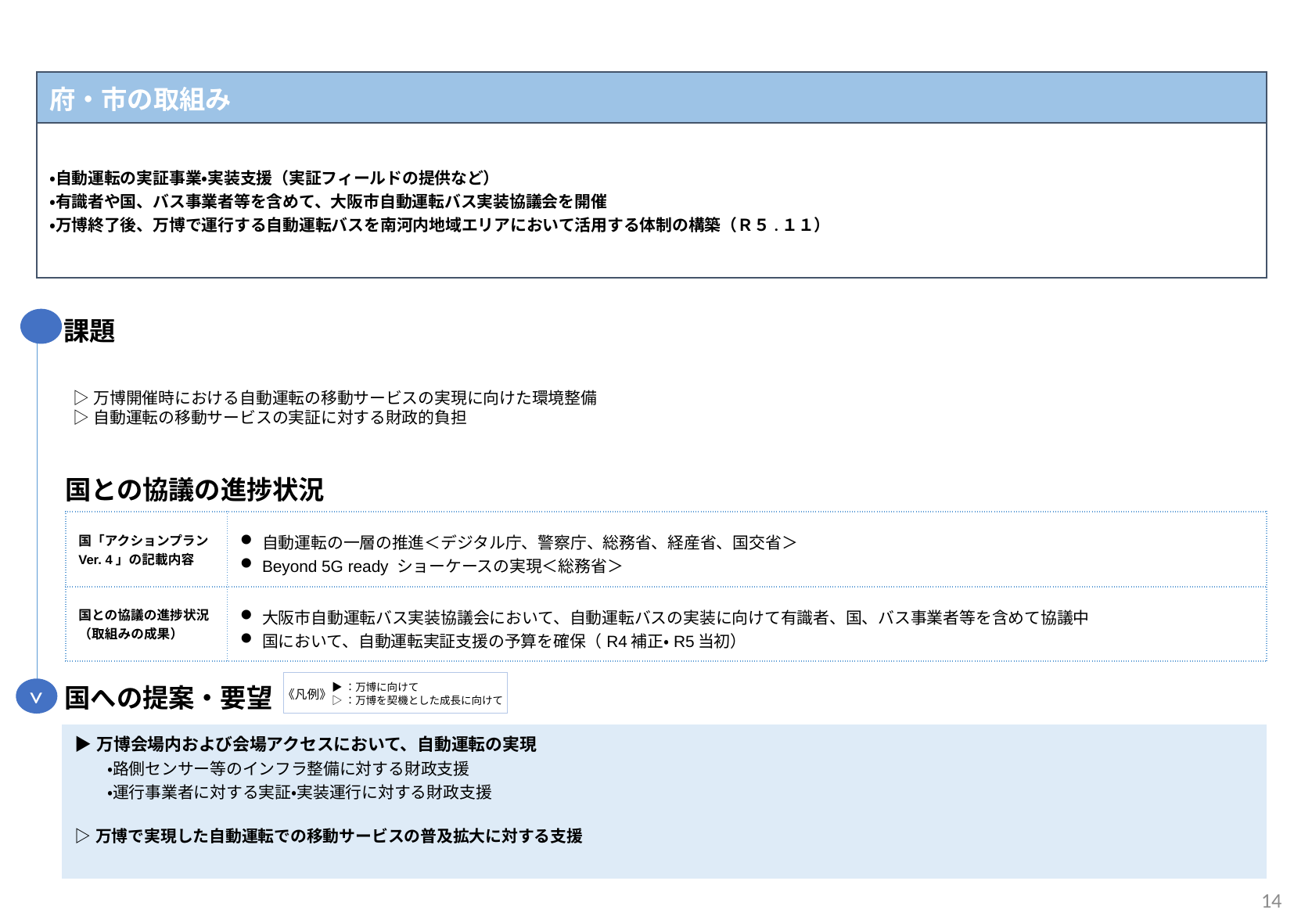

| 府・市の取組み |
| --- |
| ・自動運転の実証事業・実装支援（実証フィールドの提供など） ・有識者や国、バス事業者等を含めて、大阪市自動運転バス実装協議会を開催 ・万博終了後、万博で運行する自動運転バスを南河内地域エリアにおいて活用する体制の構築（Ｒ５.１１） |

課題
▷万博開催時における自動運転の移動サービスの実現に向けた環境整備
▷自動運転の移動サービスの実証に対する財政的負担
国との協議の進捗状況
| 国「アクションプランVer. 4」の記載内容 | 自動運転の一層の推進＜デジタル庁、警察庁、総務省、経産省、国交省＞ Beyond 5G ready ショーケースの実現＜総務省＞ |
| --- | --- |
| 国との協議の進捗状況 （取組みの成果） | 大阪市自動運転バス実装協議会において、自動運転バスの実装に向けて有識者、国、バス事業者等を含めて協議中 国において、自動運転実証支援の予算を確保（R4補正・R5当初） |
▶：万博に向けて
▷：万博を契機とした成長に向けて

《凡例》
国への提案・要望
>

| ▶万博会場内および会場アクセスにおいて、自動運転の実現 　　・路側センサー等のインフラ整備に対する財政支援 　　・運行事業者に対する実証・実装運行に対する財政支援 |
| --- |
| ▷万博で実現した自動運転での移動サービスの普及拡大に対する支援 |

14